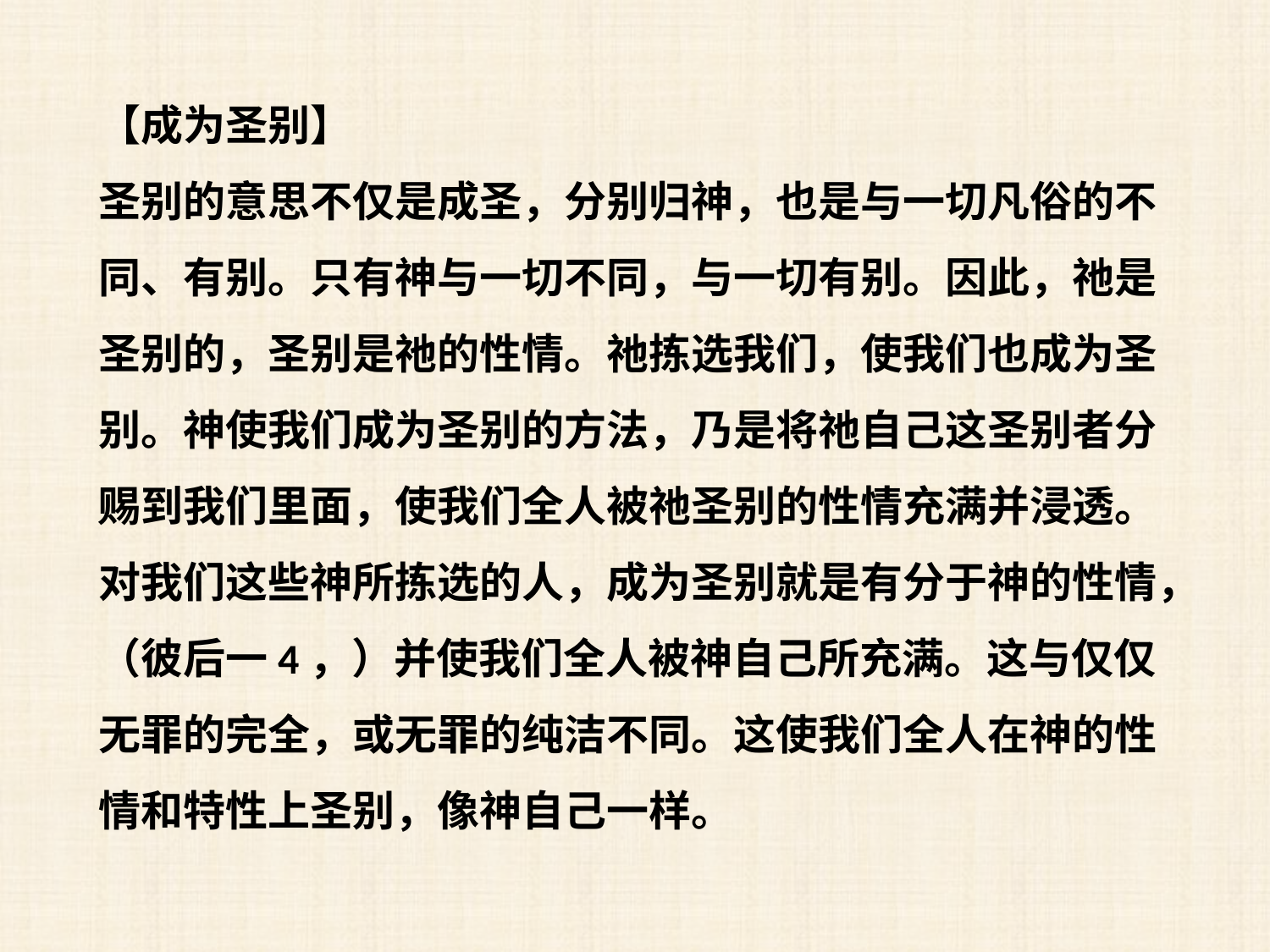

【成为圣别】
圣别的意思不仅是成圣，分别归神，也是与一切凡俗的不同、有别。只有神与一切不同，与一切有别。因此，祂是圣别的，圣别是祂的性情。祂拣选我们，使我们也成为圣别。神使我们成为圣别的方法，乃是将祂自己这圣别者分赐到我们里面，使我们全人被祂圣别的性情充满并浸透。对我们这些神所拣选的人，成为圣别就是有分于神的性情，（彼后一4，）并使我们全人被神自己所充满。这与仅仅无罪的完全，或无罪的纯洁不同。这使我们全人在神的性情和特性上圣别，像神自己一样。